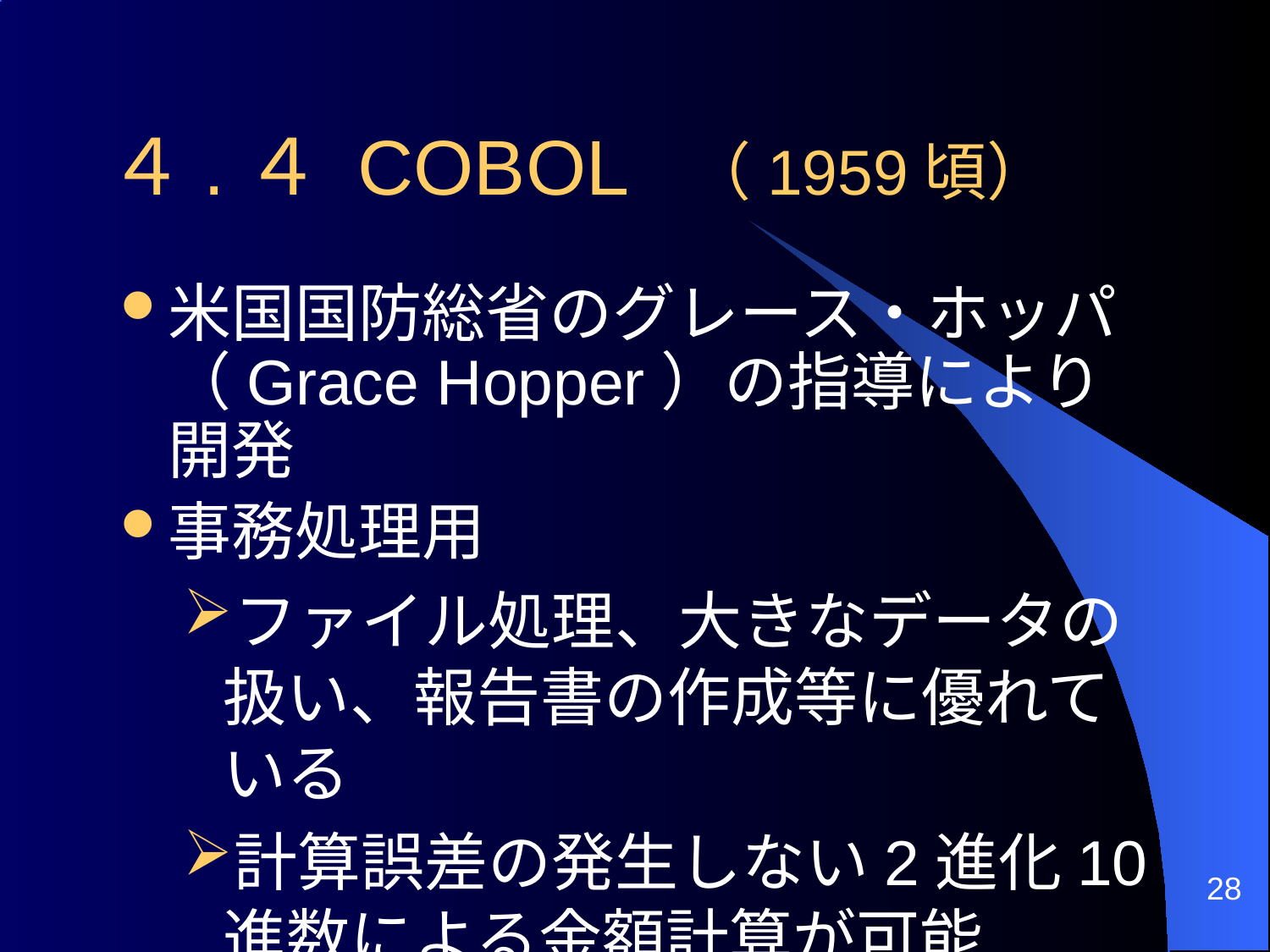

# ４.４ COBOL  （1959頃）
米国国防総省のグレース・ホッパ
（Grace Hopper）の指導により開発
事務処理用
ファイル処理、大きなデータの扱い、報告書の作成等に優れている
計算誤差の発生しない2進化10進数による金額計算が可能
28